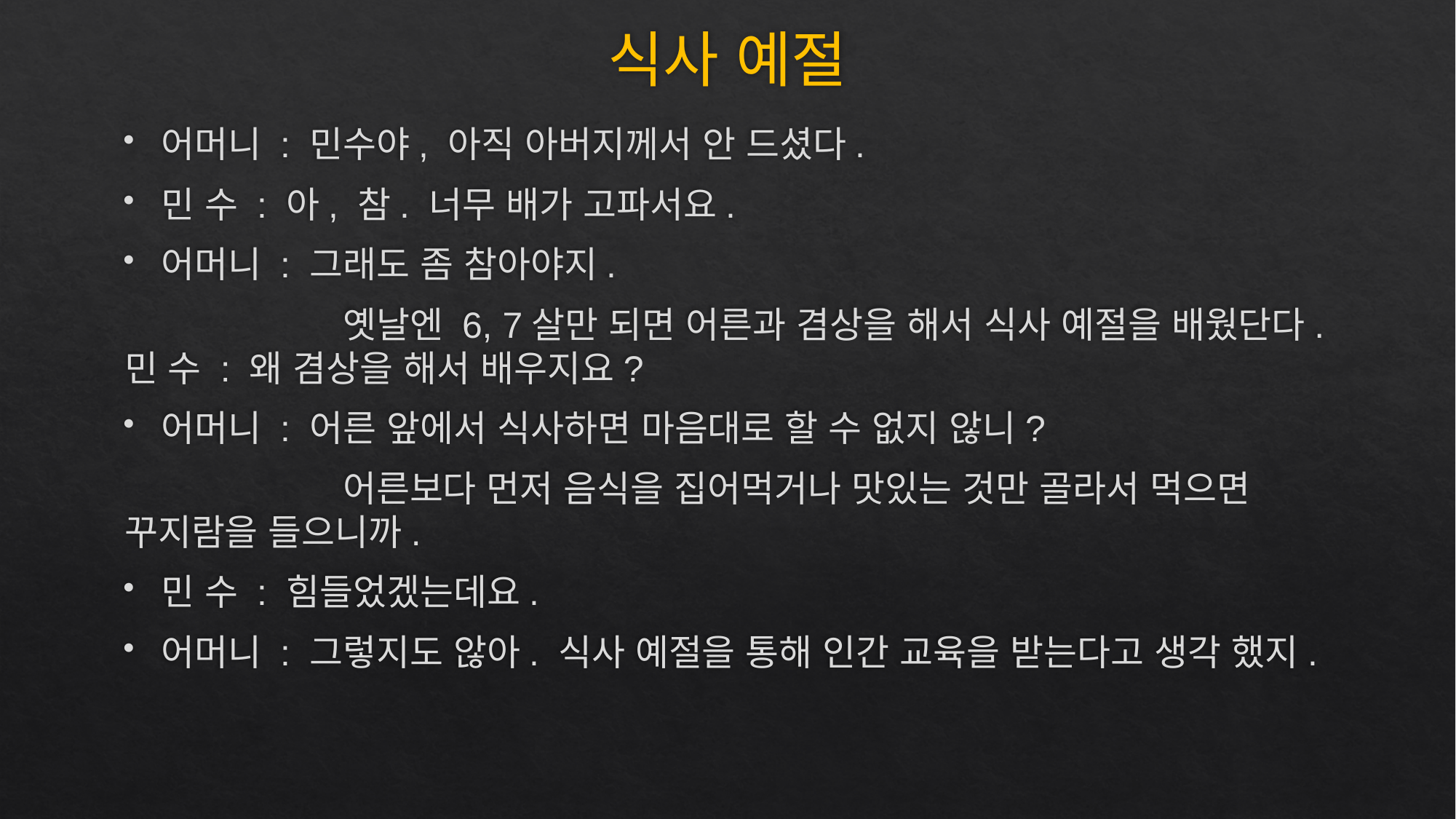

# 식사 예절
어머니 : 민수야, 아직 아버지께서 안 드셨다.
민 수 : 아, 참. 너무 배가 고파서요.
어머니 : 그래도 좀 참아야지.
		옛날엔 6, 7살만 되면 어른과 겸상을 해서 식사 예절을 배웠단다. 민 수 : 왜 겸상을 해서 배우지요?
어머니 : 어른 앞에서 식사하면 마음대로 할 수 없지 않니?
		어른보다 먼저 음식을 집어먹거나 맛있는 것만 골라서 먹으면 꾸지람을 들으니까.
민 수 : 힘들었겠는데요.
어머니 : 그렇지도 않아. 식사 예절을 통해 인간 교육을 받는다고 생각 했지.